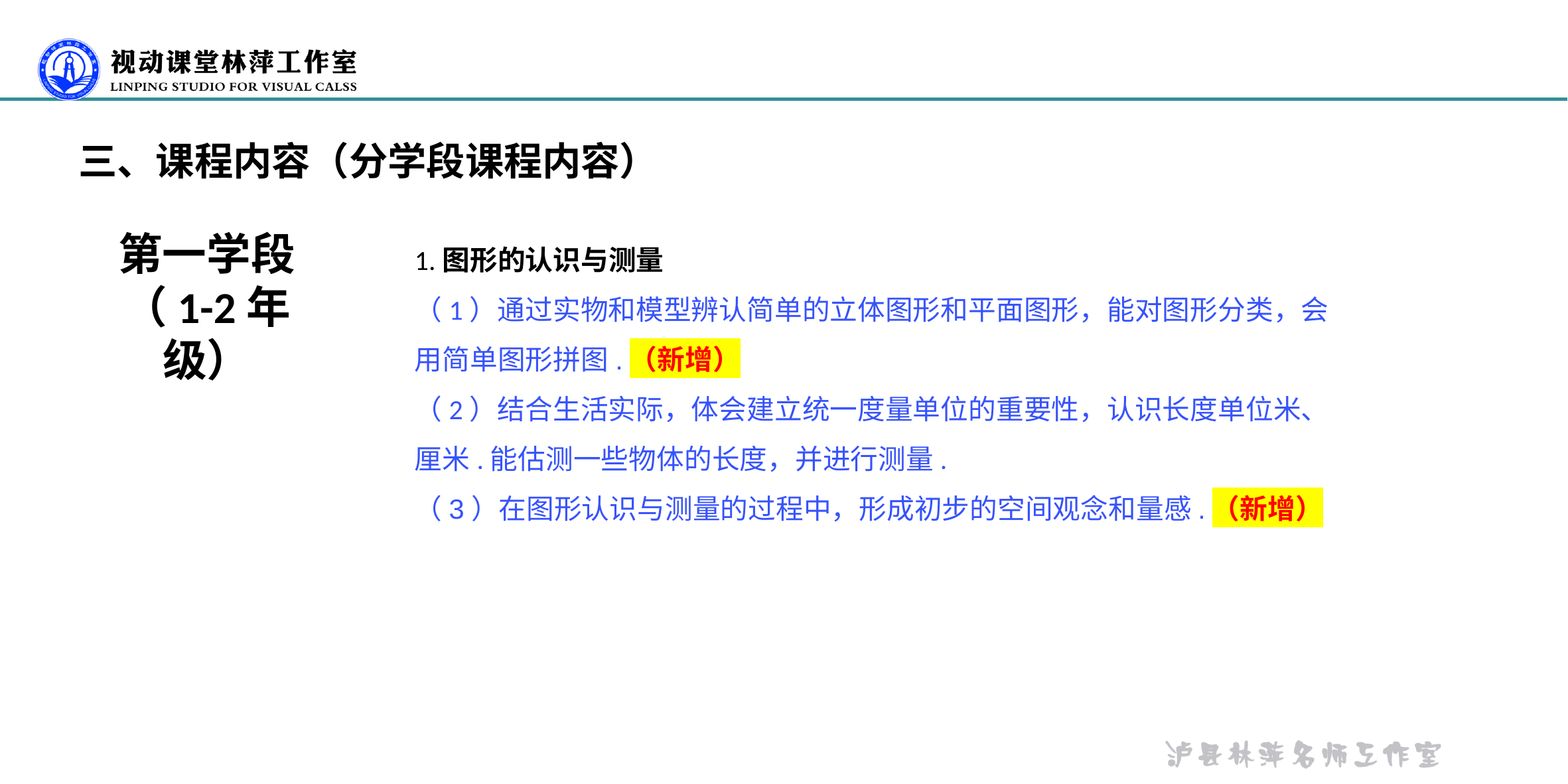

三、课程内容（分学段课程内容）
第一学段 （1-2年级）
1.图形的认识与测量
（1）通过实物和模型辨认简单的立体图形和平面图形，能对图形分类，会用简单图形拼图.（新增）
（2）结合生活实际，体会建立统一度量单位的重要性，认识长度单位米、厘米.能估测一些物体的长度，并进行测量.（3）在图形认识与测量的过程中，形成初步的空间观念和量感.（新增）